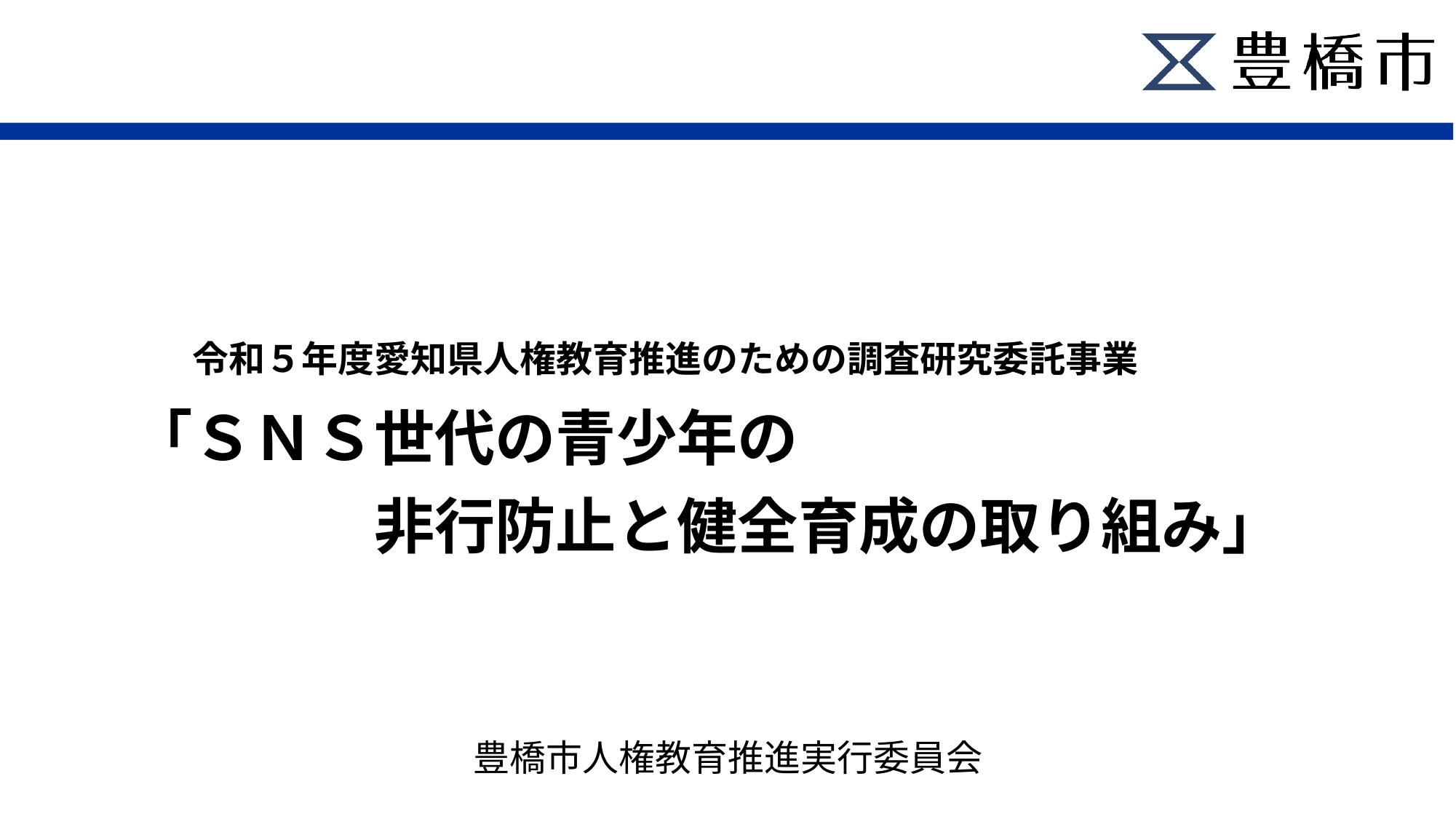

令和５年度愛知県人権教育推進のための調査研究委託事業
　　「ＳＮＳ世代の青少年の
　　　　　　非行防止と健全育成の取り組み」
豊橋市人権教育推進実行委員会